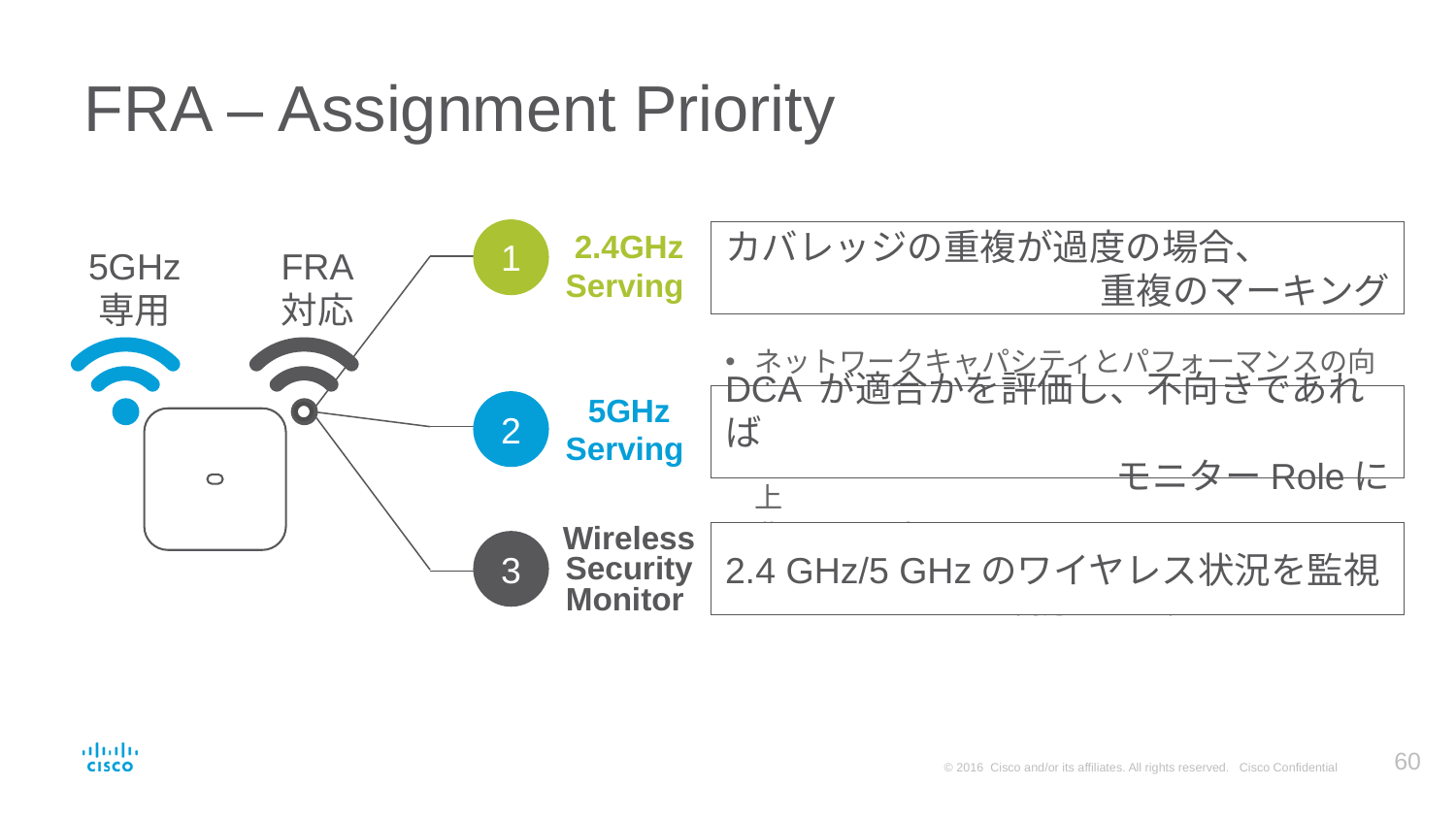

# FRA – Assignment Priority
2.4GHz
Serving
1
カバレッジの重複が過度の場合、
重複のマーキング
デフォルトの動作
2.4GHz と 5GHz の電波をクライアントへ提供
FRA
対応
5GHz
専用

ネットワークキャパシティとパフォーマンスの向上
最大5.2Gbpsのデータレートを越える最大値
クライアントの高密集下でのパフォーマンスの向上
5GHz
Serving
DCA が適合かを評価し、不向きであれば
モニターRoleに
2

非Wi-Fi干渉源、wIPSアタック、不正アクセス/APからネットワークを防御
2.4GHz と 5GHzの両方をスキャン
Wireless Security Monitor
2.4 GHz/5 GHzのワイヤレス状況を監視
3